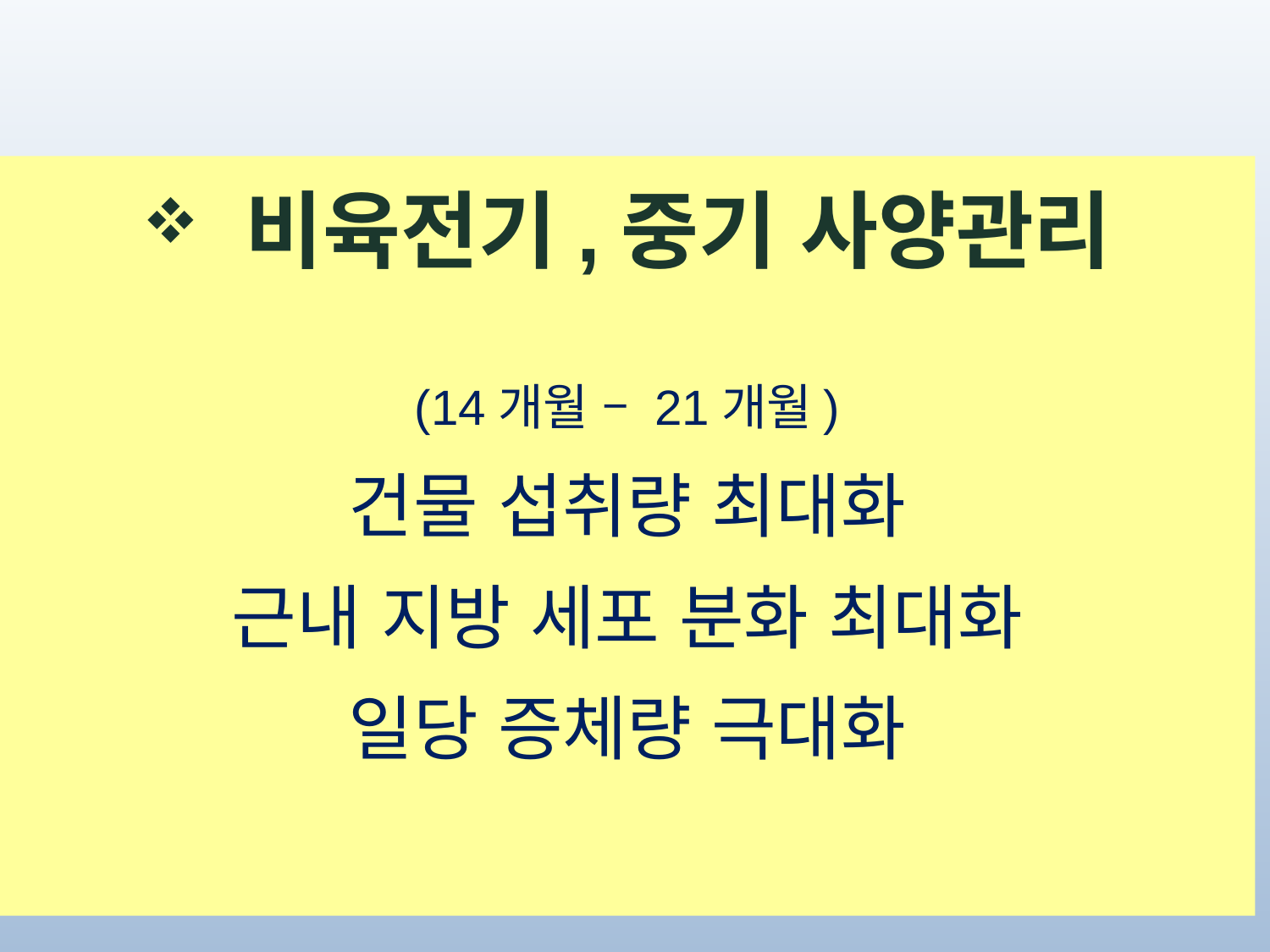

비육전기,중기 사양관리

(14개월 – 21개월)
건물 섭취량 최대화
근내 지방 세포 분화 최대화
일당 증체량 극대화